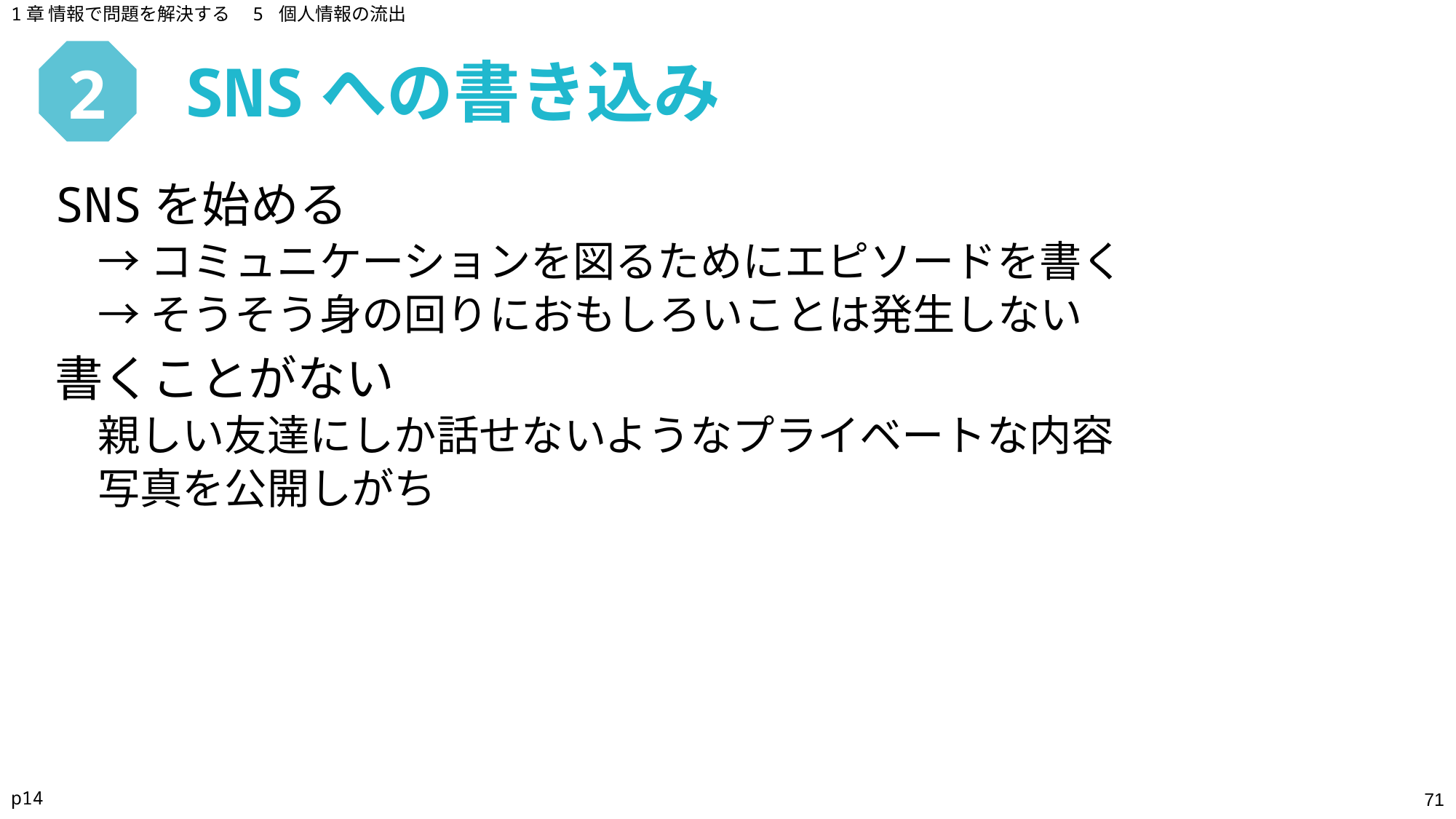

1章 情報で問題を解決する　5 個人情報の流出

SNSへの書き込み
# 2
SNSを始める
→コミュニケーションを図るためにエピソードを書く
→そうそう身の回りにおもしろいことは発生しない
書くことがない
親しい友達にしか話せないようなプライベートな内容
写真を公開しがち
p14
71